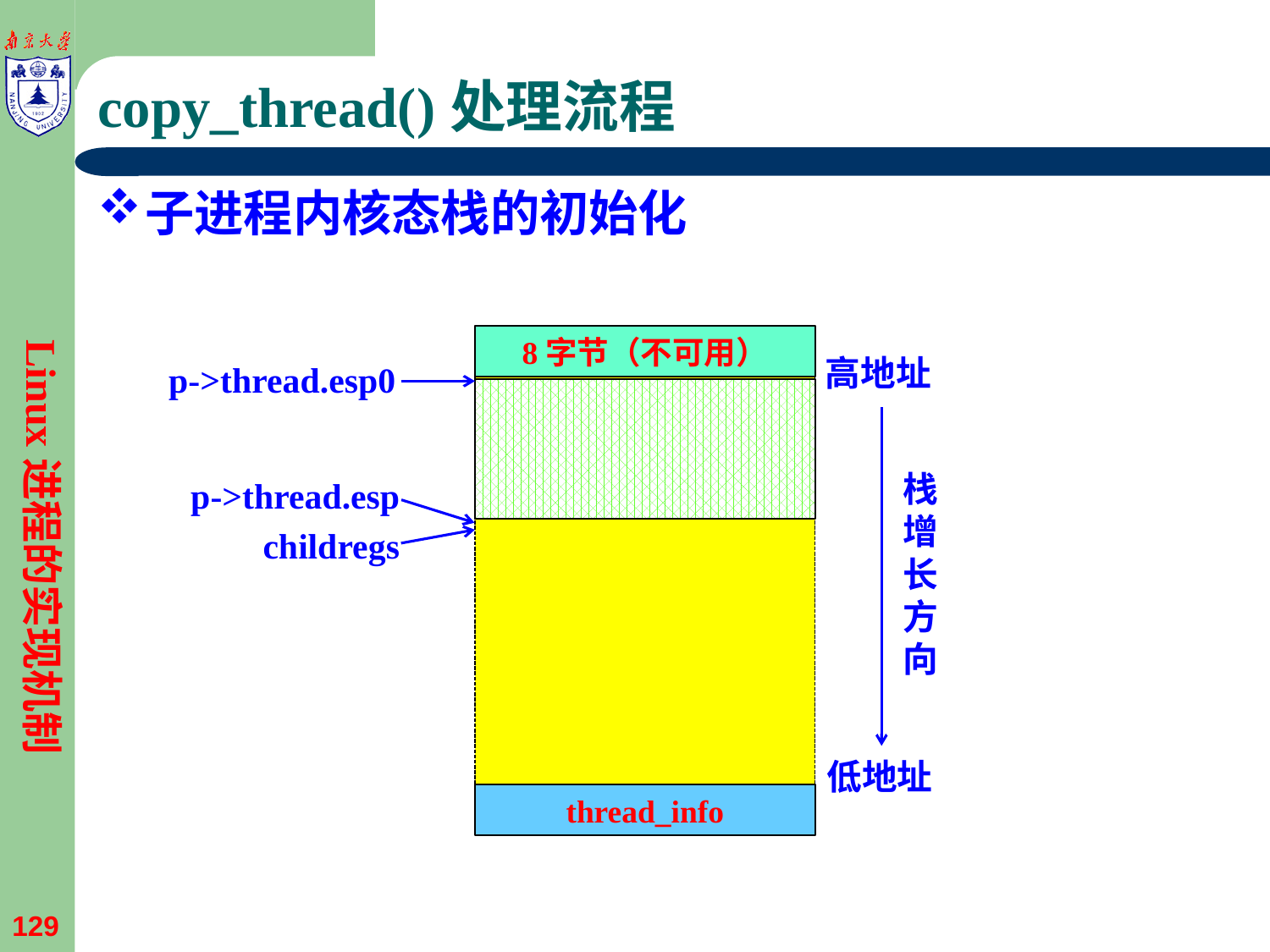

# copy_thread()处理流程
子进程内核态栈的初始化
Linux进程的实现机制

8字节（不可用）
高地址
p->thread.esp0

栈增长方向
p->thread.esp
childregs
低地址
thread_info
129